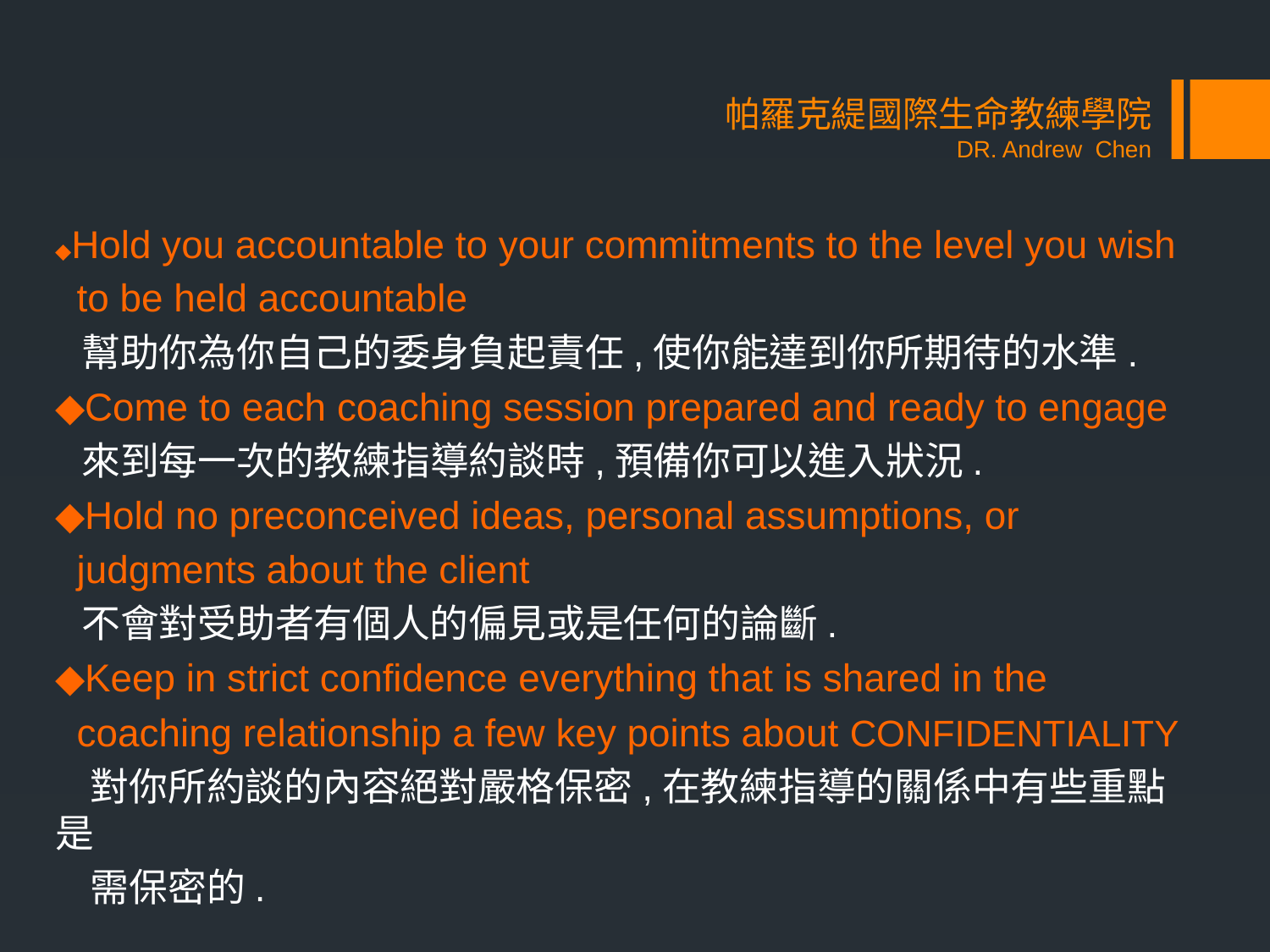

# 帕羅克緹國際生命教練學院 DR. Andrew  Chen

◆Hold you accountable to your commitments to the level you wish
  to be held accountable
  幫助你為你自己的委身負起責任,使你能達到你所期待的水準.
◆Come to each coaching session prepared and ready to engage
  來到每一次的教練指導約談時,預備你可以進入狀況.
◆Hold no preconceived ideas, personal assumptions, or
  judgments about the client
  不會對受助者有個人的偏見或是任何的論斷.
◆Keep in strict confidence everything that is shared in the
  coaching relationship a few key points about CONFIDENTIALITY
   對你所約談的內容絕對嚴格保密,在教練指導的關係中有些重點是
   需保密的.